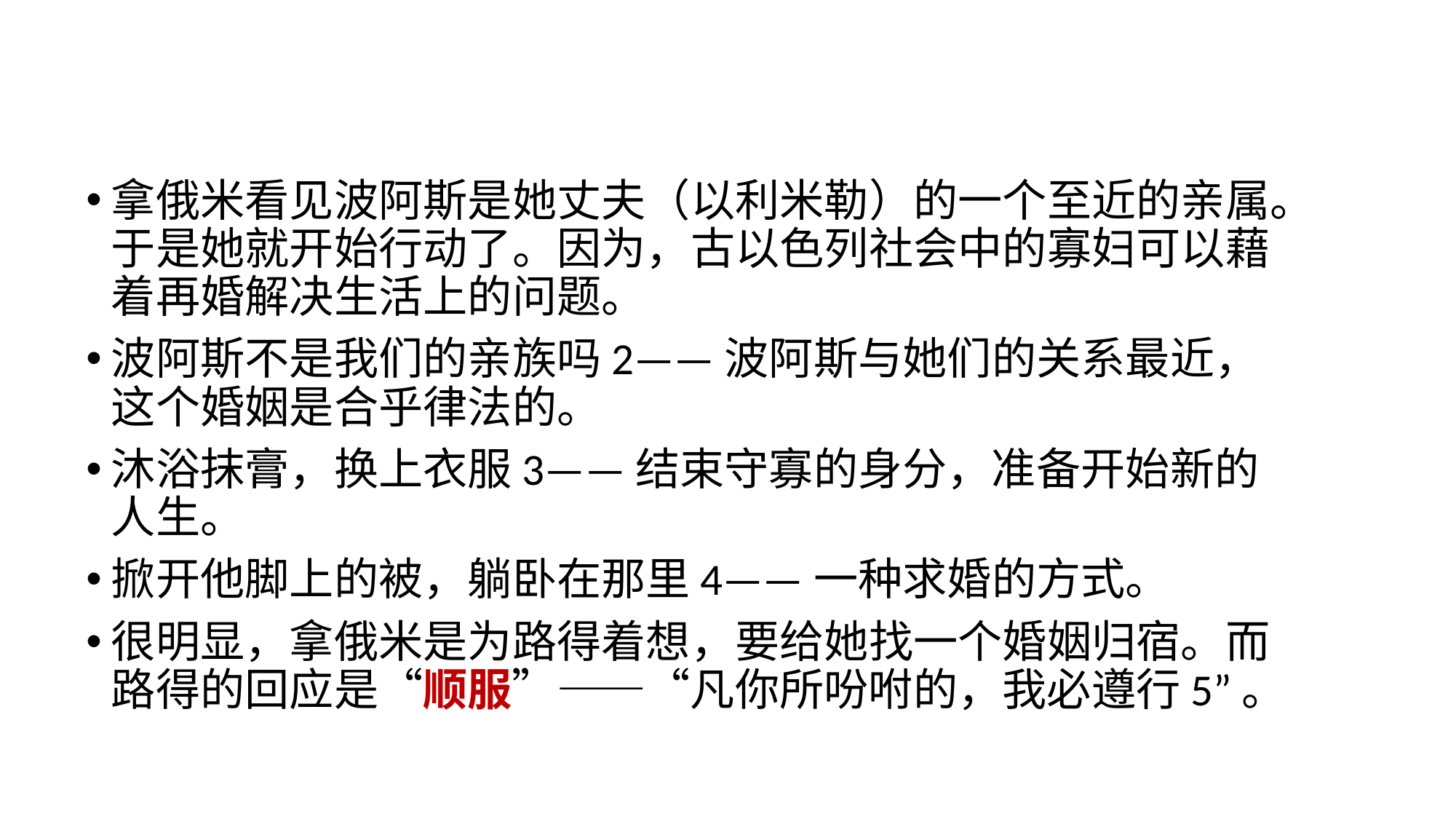

拿俄米看见波阿斯是她丈夫（以利米勒）的一个至近的亲属。于是她就开始行动了。因为，古以色列社会中的寡妇可以藉着再婚解决生活上的问题。
波阿斯不是我们的亲族吗2——波阿斯与她们的关系最近，这个婚姻是合乎律法的。
沐浴抹膏，换上衣服3——结束守寡的身分，准备开始新的人生。
掀开他脚上的被，躺卧在那里4——一种求婚的方式。
很明显，拿俄米是为路得着想，要给她找一个婚姻归宿。而路得的回应是“顺服”——“凡你所吩咐的，我必遵行5”。